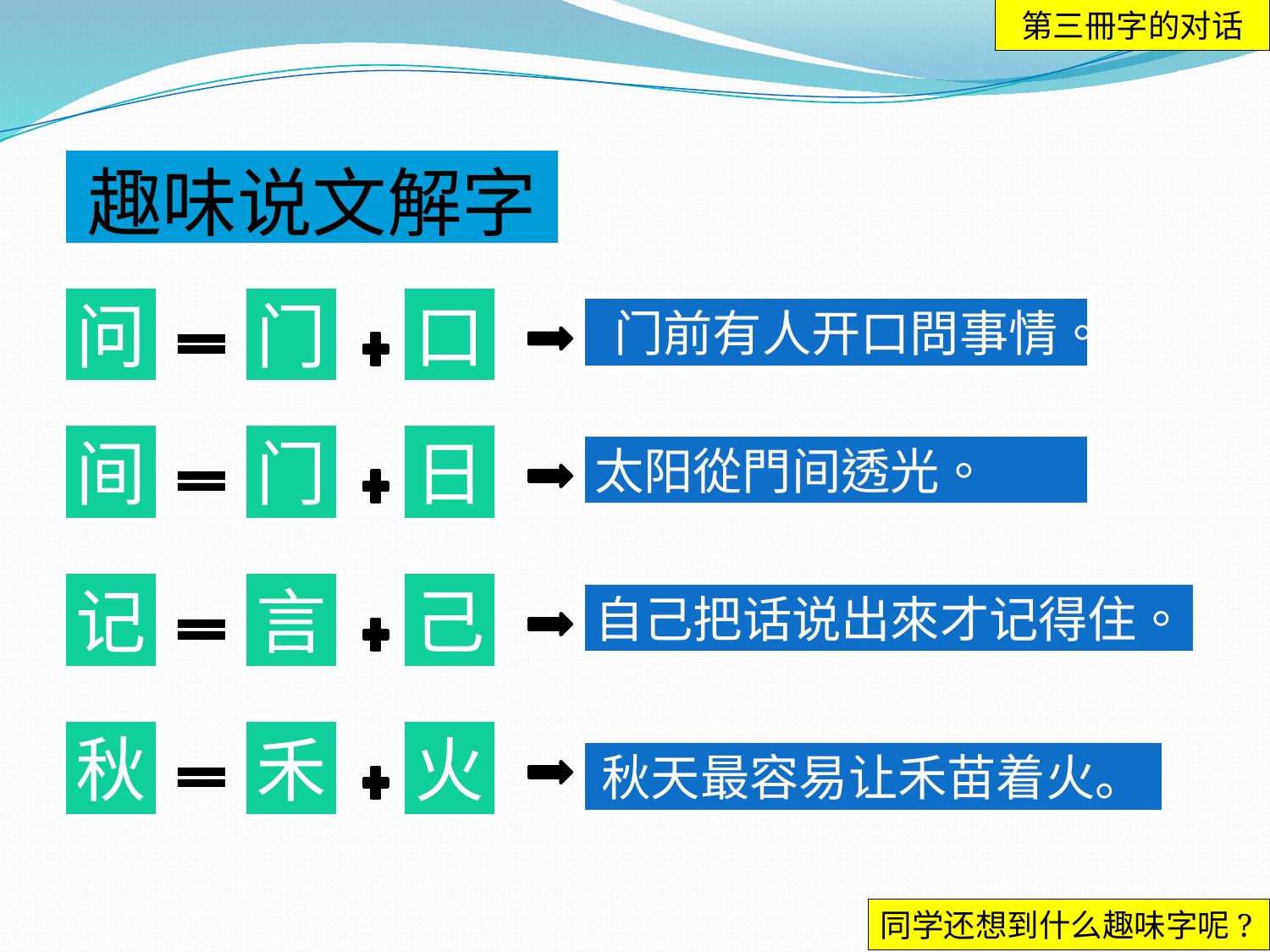

第三冊字的对话
# 趣味说文解字
问
门
口
门前有人开口問事情。

间
门
日
太阳從門间透光。

记
言
己
自己把话说出來才记得住。

秋
禾
火
秋天最容易让禾苗着火。

同学还想到什么趣味字呢?